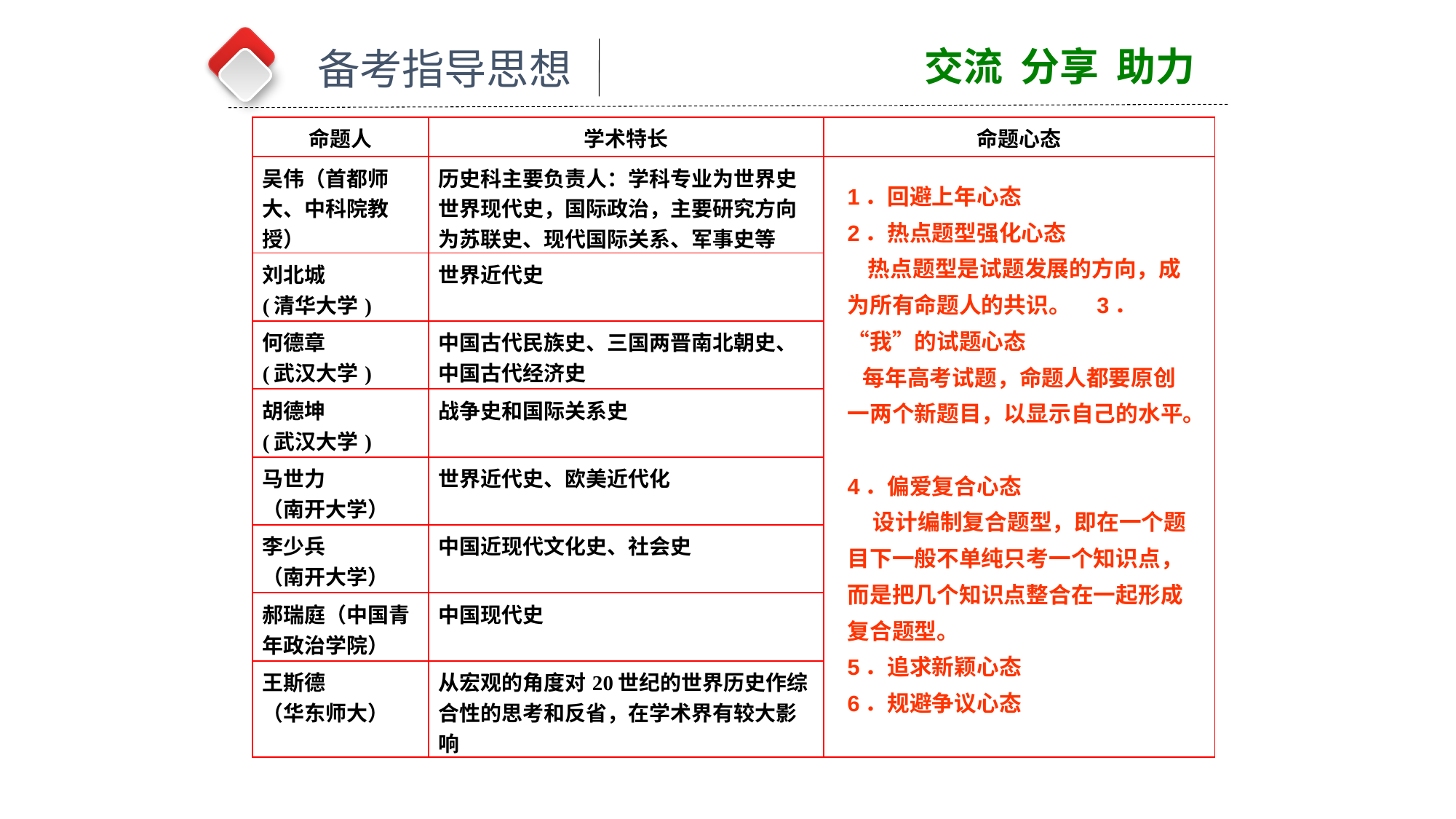

交流  分享  助力
备考指导思想

| 命题人 | 学术特长 | 命题心态 |
| --- | --- | --- |
| 吴伟（首都师大、中科院教授） | 历史科主要负责人：学科专业为世界史世界现代史，国际政治，主要研究方向为苏联史、现代国际关系、军事史等 |  |
| 刘北城 (清华大学) | 世界近代史 |  |
| 何德章 (武汉大学) | 中国古代民族史、三国两晋南北朝史、中国古代经济史 |  |
| 胡德坤 (武汉大学) | 战争史和国际关系史 |  |
| 马世力 （南开大学） | 世界近代史、欧美近代化 |  |
| 李少兵 （南开大学） | 中国近现代文化史、社会史 |  |
| 郝瑞庭（中国青年政治学院） | 中国现代史 |  |
| 王斯德 （华东师大） | 从宏观的角度对20世纪的世界历史作综合性的思考和反省，在学术界有较大影响 |  |
1．回避上年心态
2．热点题型强化心态
   热点题型是试题发展的方向，成为所有命题人的共识。    3．“我”的试题心态
  每年高考试题，命题人都要原创一两个新题目，以显示自己的水平。
4．偏爱复合心态
    设计编制复合题型，即在一个题目下一般不单纯只考一个知识点，而是把几个知识点整合在一起形成复合题型。
5．追求新颖心态
6．规避争议心态